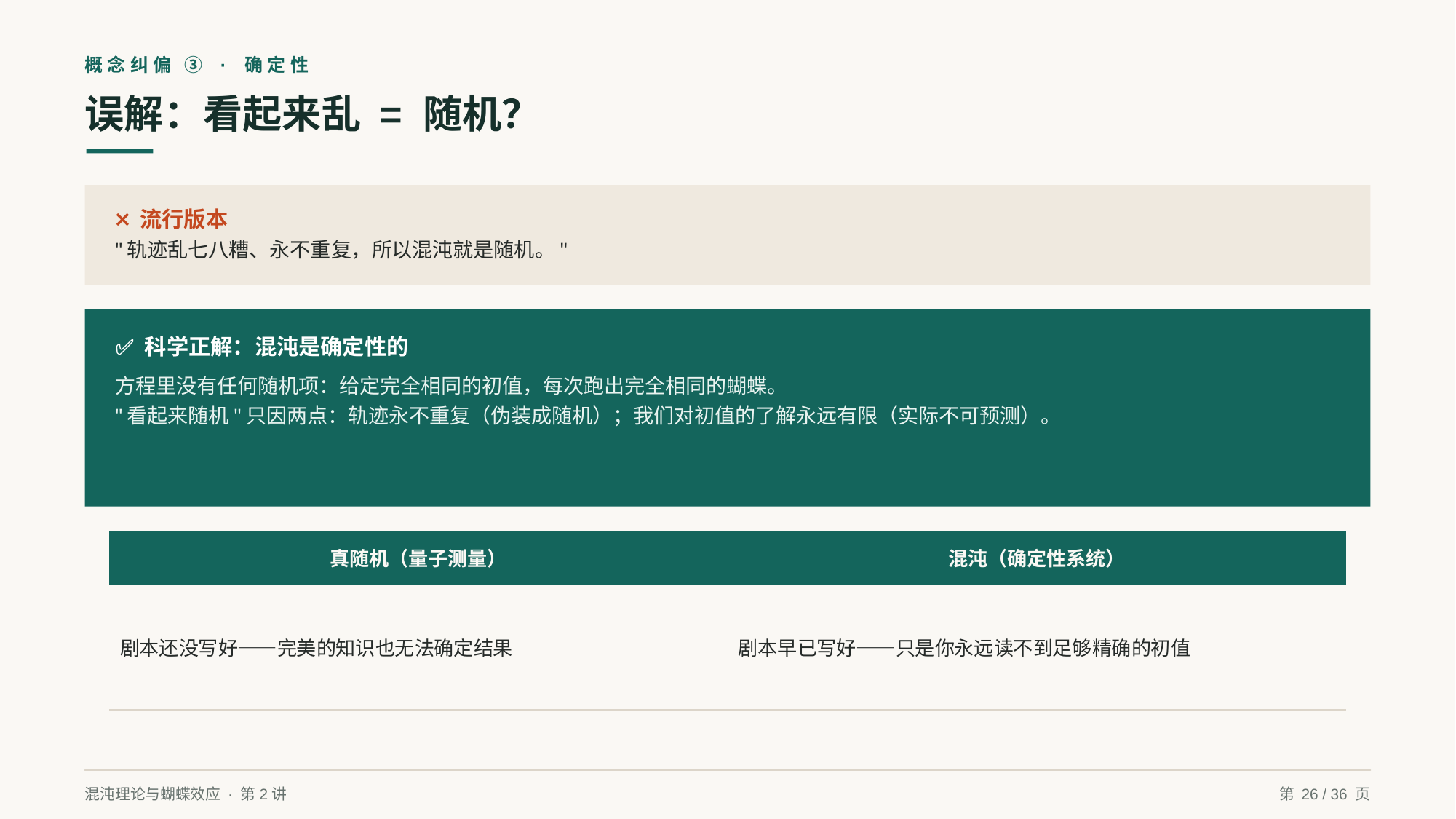

概念纠偏 ③ · 确定性
误解：看起来乱 = 随机？

❌ 流行版本
"轨迹乱七八糟、永不重复，所以混沌就是随机。"

✅ 科学正解：混沌是确定性的
方程里没有任何随机项：给定完全相同的初值，每次跑出完全相同的蝴蝶。
"看起来随机"只因两点：轨迹永不重复（伪装成随机）；我们对初值的了解永远有限（实际不可预测）。
| 真随机（量子测量） | 混沌（确定性系统） |
| --- | --- |
| 剧本还没写好——完美的知识也无法确定结果 | 剧本早已写好——只是你永远读不到足够精确的初值 |

混沌理论与蝴蝶效应 · 第2讲
第 26 / 36 页